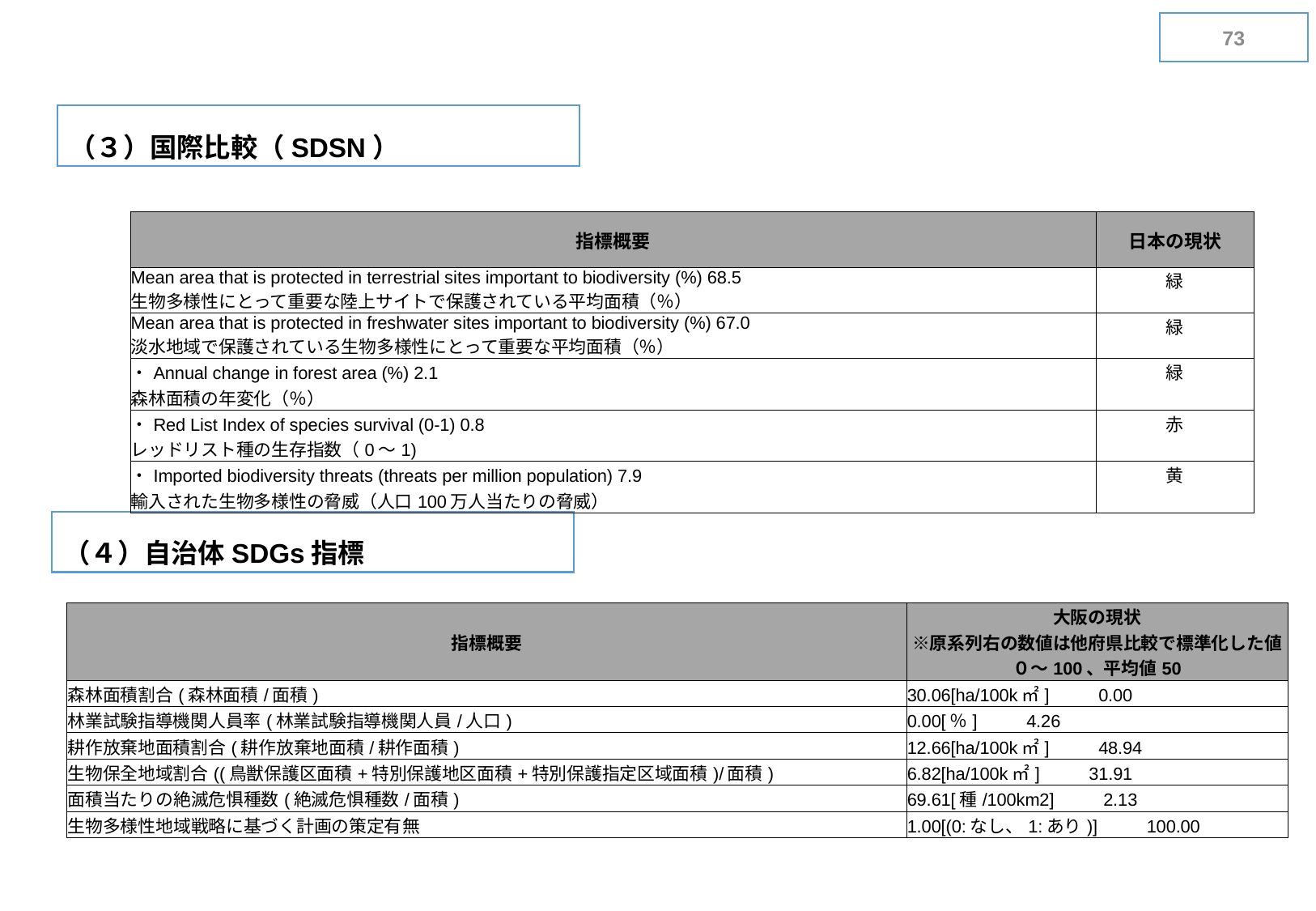

73
（３）国際比較（SDSN）
| 指標概要 | 日本の現状 |
| --- | --- |
| Mean area that is protected in terrestrial sites important to biodiversity (%) 68.5 生物多様性にとって重要な陸上サイトで保護されている平均面積（％） | 緑 |
| Mean area that is protected in freshwater sites important to biodiversity (%) 67.0 淡水地域で保護されている生物多様性にとって重要な平均面積（％） | 緑 |
| ・Annual change in forest area (%) 2.1 森林面積の年変化（％） | 緑 |
| ・Red List Index of species survival (0-1) 0.8 レッドリスト種の生存指数（0〜1) | 赤 |
| ・Imported biodiversity threats (threats per million population) 7.9 輸入された生物多様性の脅威（人口100万人当たりの脅威） | 黄 |
（４）自治体SDGs指標
| 指標概要 | 大阪の現状 ※原系列右の数値は他府県比較で標準化した値 ０～100、平均値50 |
| --- | --- |
| 森林⾯積割合(森林⾯積/⾯積) | 30.06[ha/100k㎡] 　　0.00 |
| 林業試験指導機関⼈員率(林業試験指導機関⼈員/⼈⼝) | 0.00[％] 　　4.26 |
| 耕作放棄地⾯積割合(耕作放棄地⾯積/耕作⾯積) | 12.66[ha/100k㎡] 　　48.94 |
| ⽣物保全地域割合((⿃獣保護区⾯積+特別保護地区⾯積+特別保護指定区域⾯積)/⾯積) | 6.82[ha/100k㎡] 　　31.91 |
| ⾯積当たりの絶滅危惧種数(絶滅危惧種数/⾯積) | 69.61[種/100km2] 　　2.13 |
| ⽣物多様性地域戦略に基づく計画の策定有無 | 1.00[(0:なし、1:あり)] 　　100.00 |